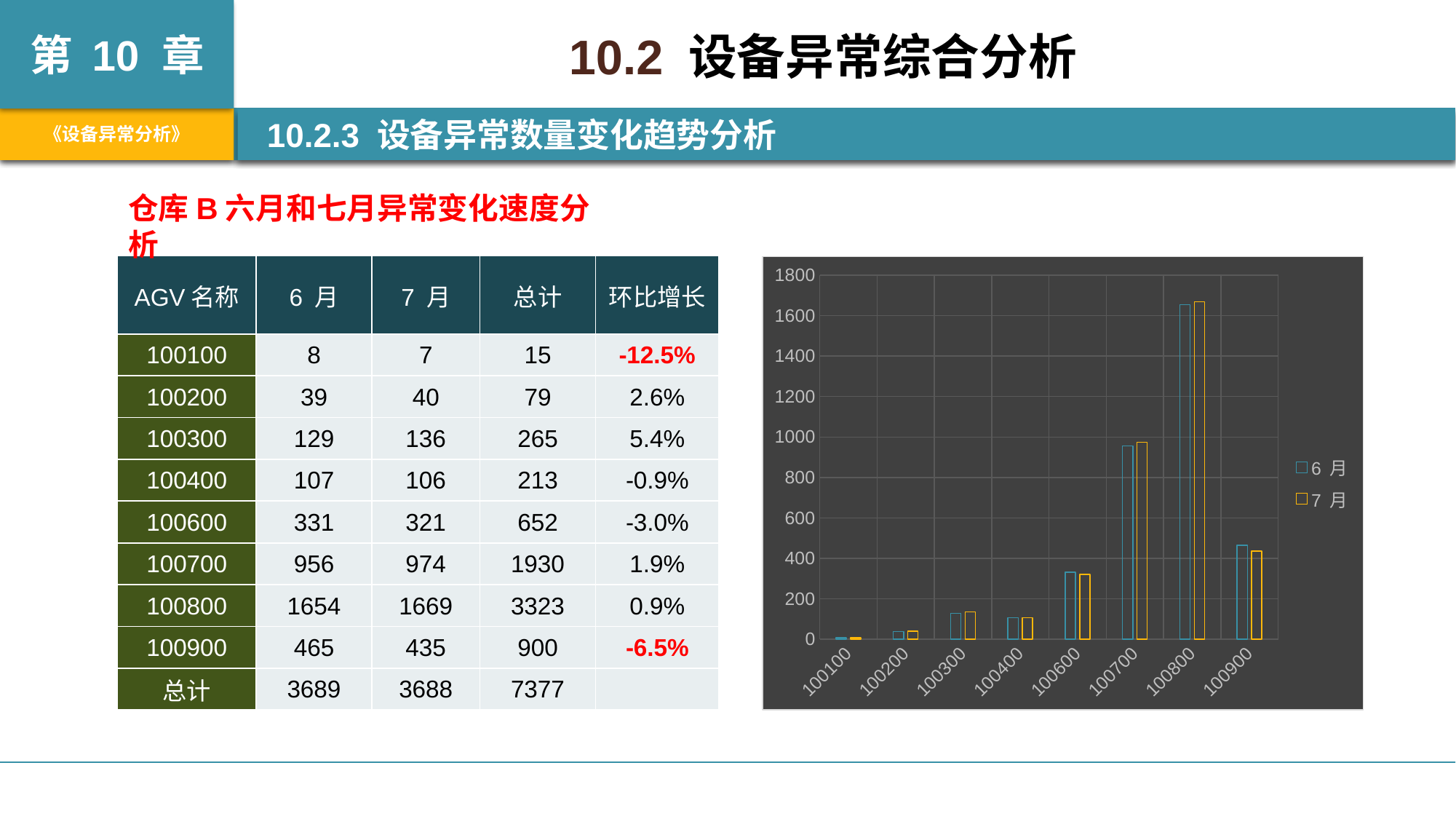

10.2 设备异常综合分析
  10.2.3 设备异常数量变化趋势分析
仓库B六月和七月异常变化速度分析

### Chart

| Category | 6 月 | 7 月 |
|---|---|---|
| 100100 | 8.0 | 7.0 |
| 100200 | 39.0 | 40.0 |
| 100300 | 129.0 | 136.0 |
| 100400 | 107.0 | 106.0 |
| 100600 | 331.0 | 321.0 |
| 100700 | 956.0 | 974.0 |
| 100800 | 1654.0 | 1669.0 |
| 100900 | 465.0 | 435.0 |
| AGV名称 | 6 月 | 7 月 | 总计 | 环比增长 |
| --- | --- | --- | --- | --- |
| 100100 | 8 | 7 | 15 | -12.5% |
| 100200 | 39 | 40 | 79 | 2.6% |
| 100300 | 129 | 136 | 265 | 5.4% |
| 100400 | 107 | 106 | 213 | -0.9% |
| 100600 | 331 | 321 | 652 | -3.0% |
| 100700 | 956 | 974 | 1930 | 1.9% |
| 100800 | 1654 | 1669 | 3323 | 0.9% |
| 100900 | 465 | 435 | 900 | -6.5% |
| 总计 | 3689 | 3688 | 7377 |  |